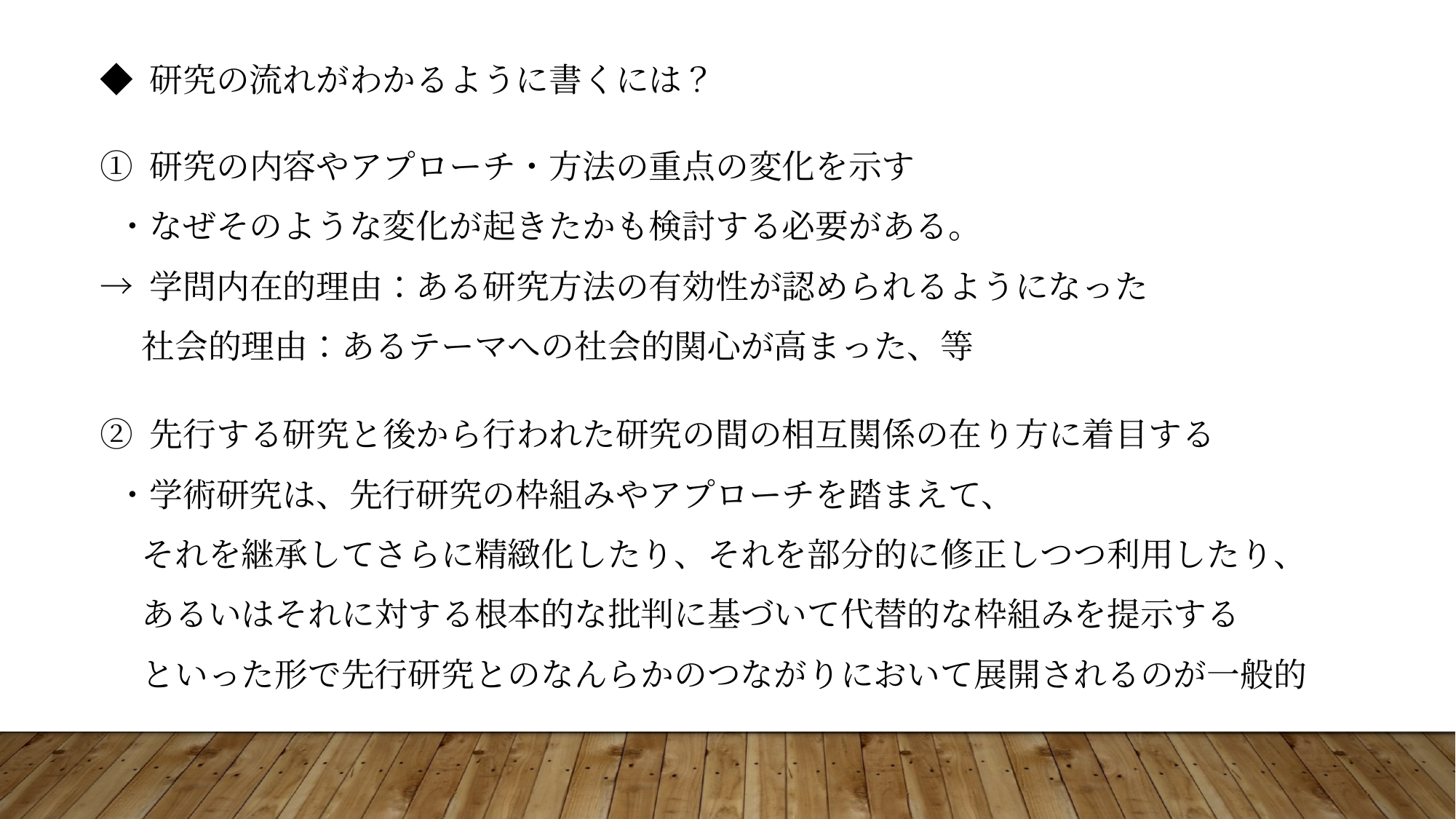

◆ 研究の流れがわかるように書くには？
① 研究の内容やアプローチ・方法の重点の変化を示す
 ・なぜそのような変化が起きたかも検討する必要がある。
→ 学問内在的理由：ある研究方法の有効性が認められるようになった
　 社会的理由：あるテーマへの社会的関心が高まった、等
② 先行する研究と後から行われた研究の間の相互関係の在り方に着目する
 ・学術研究は、先行研究の枠組みやアプローチを踏まえて、
　 それを継承してさらに精緻化したり、それを部分的に修正しつつ利用したり、
　 あるいはそれに対する根本的な批判に基づいて代替的な枠組みを提示する
　 といった形で先行研究とのなんらかのつながりにおいて展開されるのが一般的